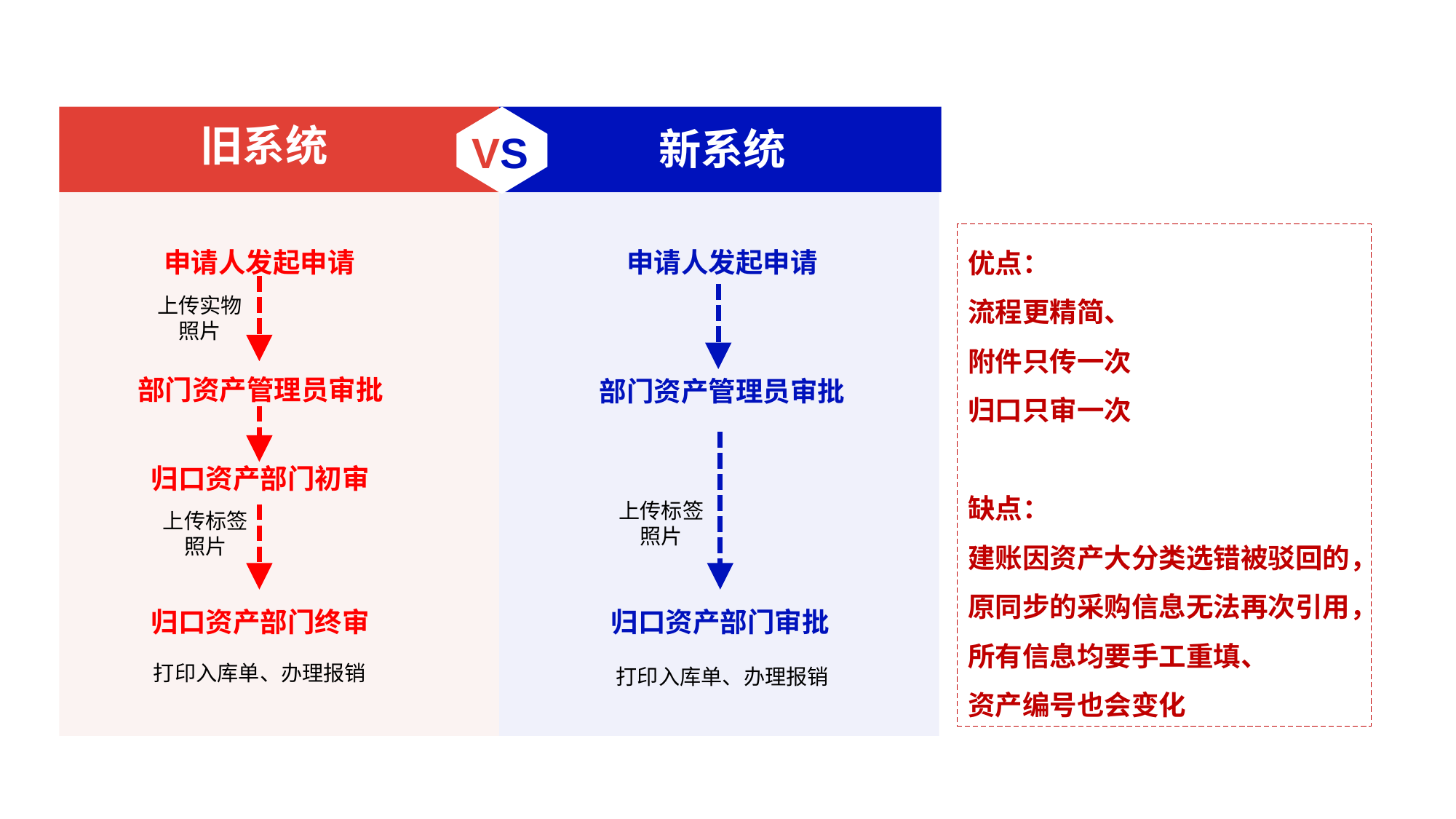

VS

申请人发起申请
申请人发起申请
上传实物照片
部门资产管理员审批
部门资产管理员审批
归口资产部门初审
上传标签照片
归口资产部门终审
归口资产部门审批
打印入库单、办理报销
打印入库单、办理报销
旧系统
新系统
上传标签照片
优点：
流程更精简、
附件只传一次
归口只审一次

缺点：
建账因资产大分类选错被驳回的，
原同步的采购信息无法再次引用，
所有信息均要手工重填、
资产编号也会变化